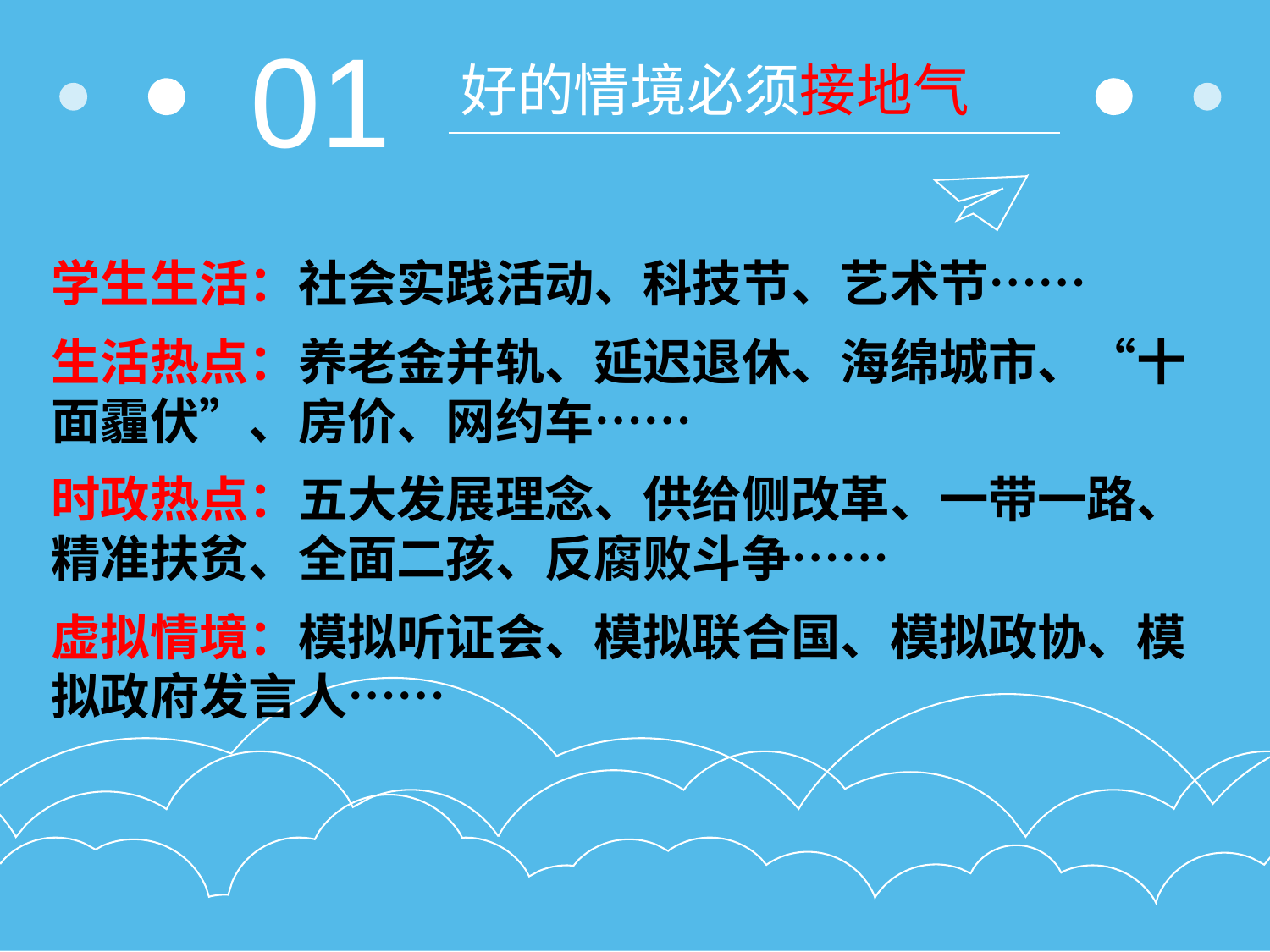

01
好的情境必须接地气

学生生活：社会实践活动、科技节、艺术节……

生活热点：养老金并轨、延迟退休、海绵城市、“十面霾伏”、房价、网约车……

时政热点：五大发展理念、供给侧改革、一带一路、精准扶贫、全面二孩、反腐败斗争……

虚拟情境：模拟听证会、模拟联合国、模拟政协、模拟政府发言人……